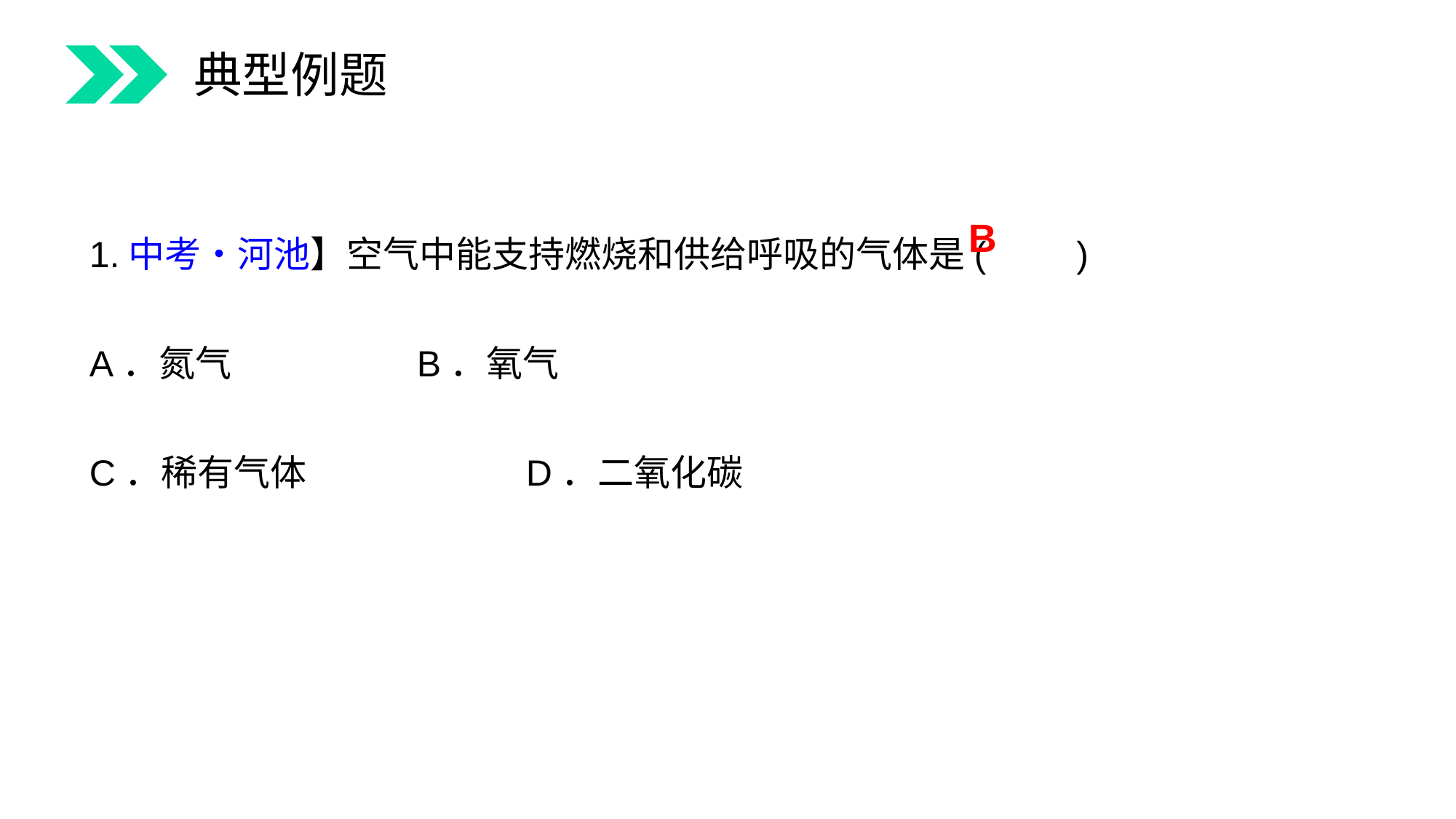

典型例题
1.中考•河池】空气中能支持燃烧和供给呼吸的气体是(　　)
A．氮气  		B．氧气
C．稀有气体  		D．二氧化碳
B